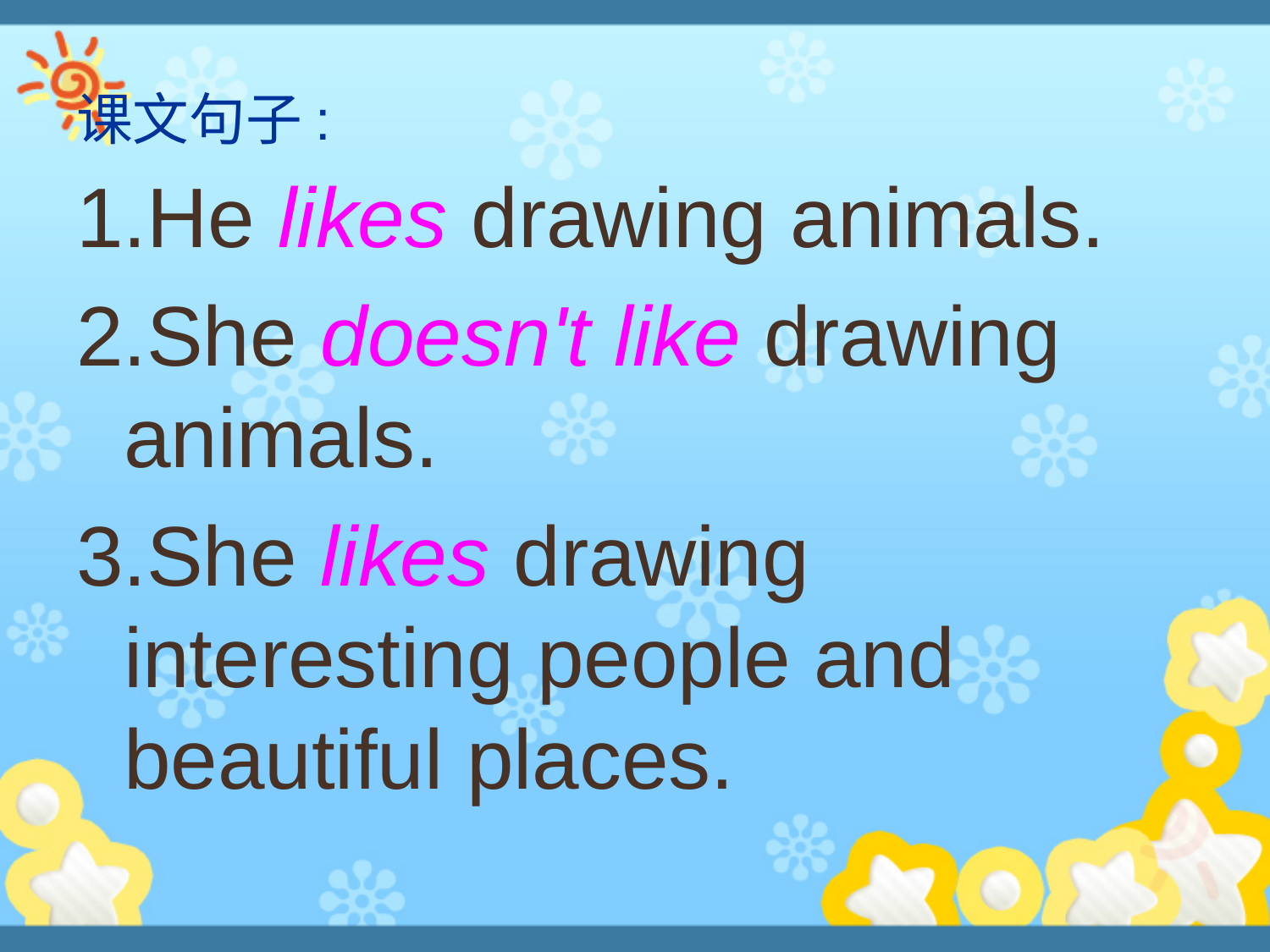

# 课文句子:
1.He likes drawing animals.
2.She doesn't like drawing animals.
3.She likes drawing interesting people and beautiful places.